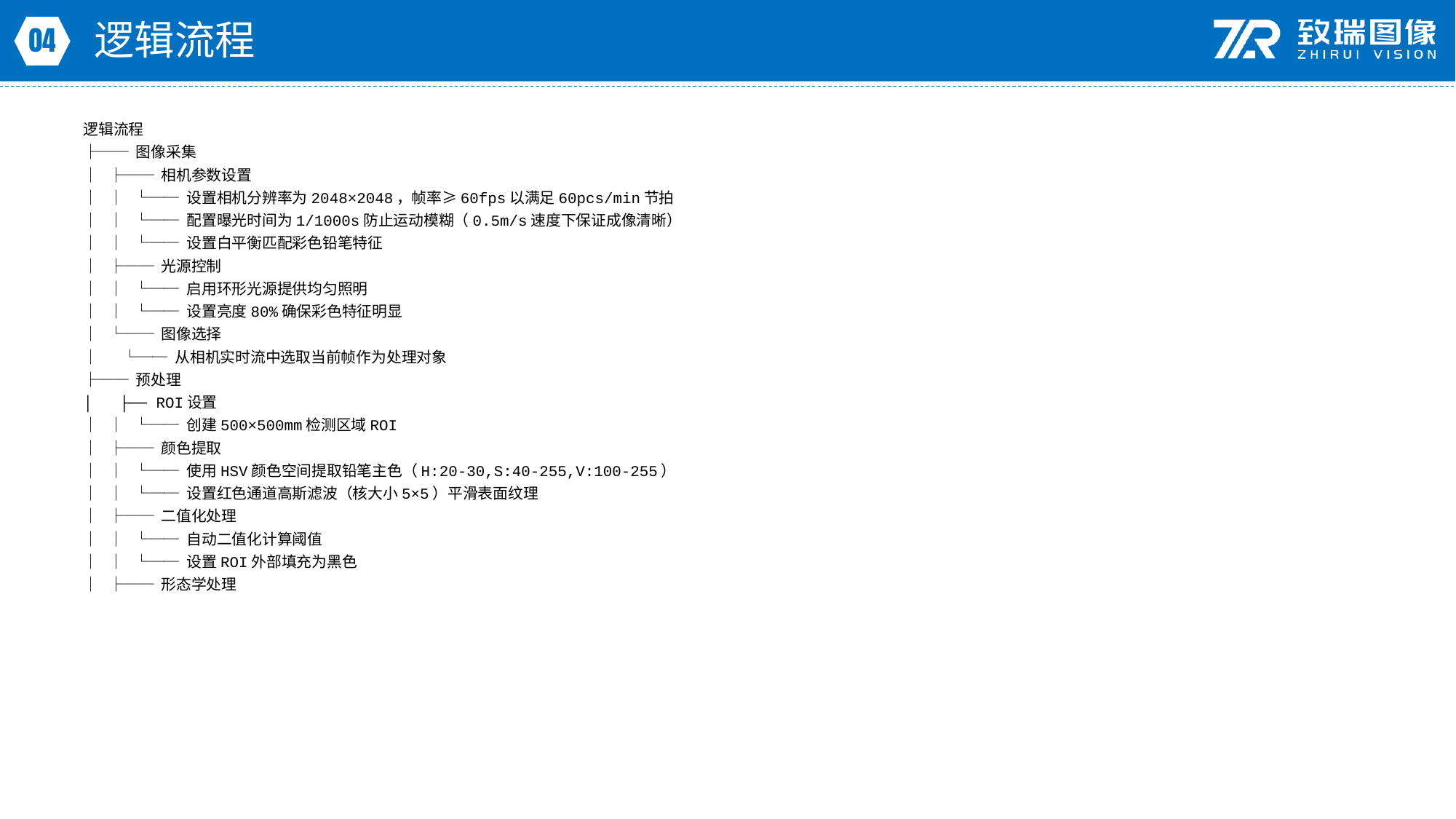

逻辑流程
04

逻辑流程
├── 图像采集
│   ├── 相机参数设置
│   │   └── 设置相机分辨率为2048×2048，帧率≥60fps以满足60pcs/min节拍
│   │   └── 配置曝光时间为1/1000s防止运动模糊（0.5m/s速度下保证成像清晰）
│   │   └── 设置白平衡匹配彩色铅笔特征
│   ├── 光源控制
│   │   └── 启用环形光源提供均匀照明
│   │   └── 设置亮度80%确保彩色特征明显
│   └── 图像选择
│       └── 从相机实时流中选取当前帧作为处理对象
├── 预处理
│   ├── ROI设置
│   │   └── 创建500×500mm检测区域ROI
│   ├── 颜色提取
│   │   └── 使用HSV颜色空间提取铅笔主色（H:20-30,S:40-255,V:100-255）
│   │   └── 设置红色通道高斯滤波（核大小5×5）平滑表面纹理
│   ├── 二值化处理
│   │   └── 自动二值化计算阈值
│   │   └── 设置ROI外部填充为黑色
│   ├── 形态学处理